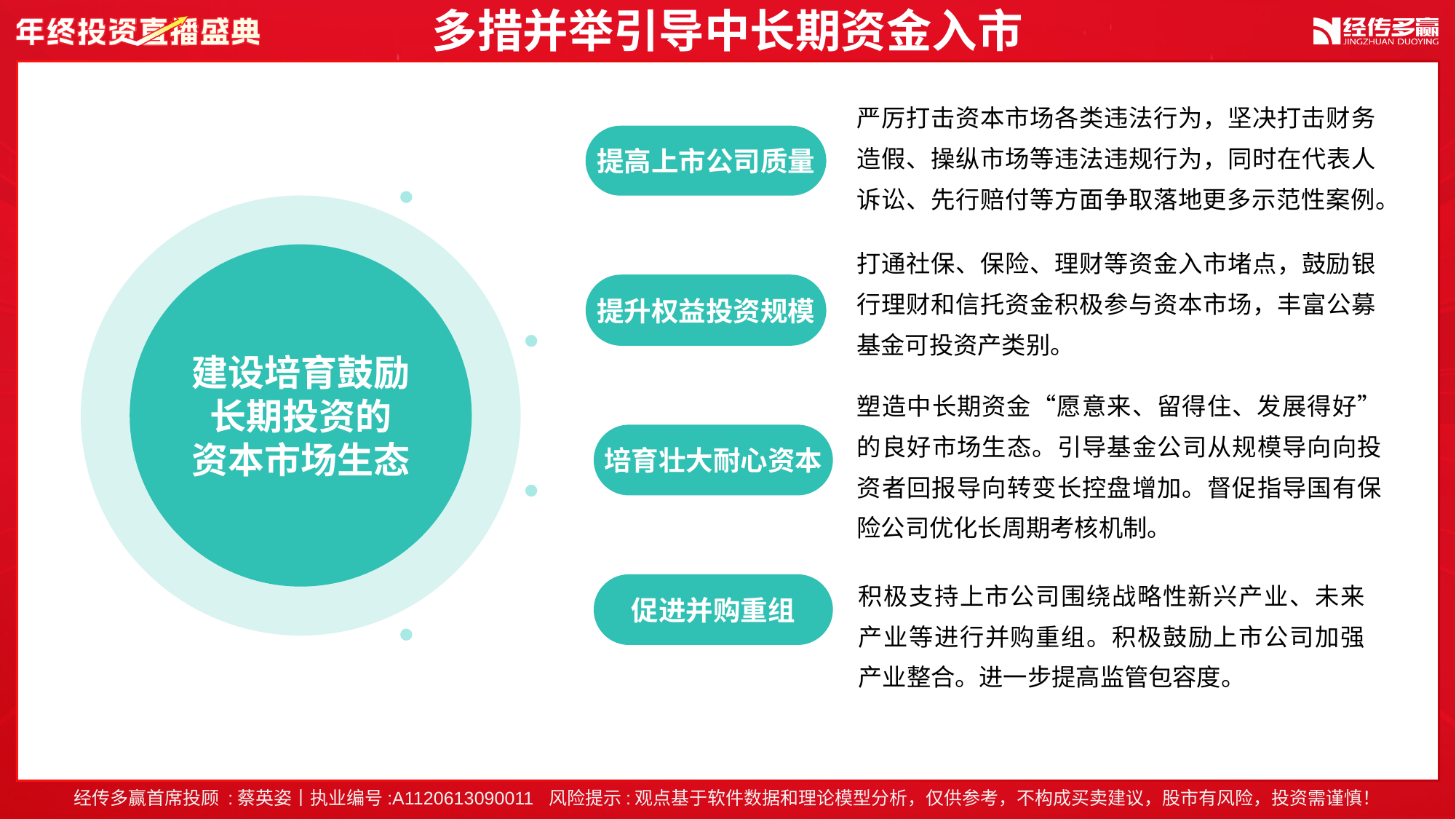

多措并举引导中长期资金入市
严厉打击资本市场各类违法行为，坚决打击财务造假、操纵市场等违法违规行为，同时在代表人诉讼、先行赔付等方面争取落地更多示范性案例。
提高上市公司质量

打通社保、保险、理财等资金入市堵点，鼓励银行理财和信托资金积极参与资本市场，丰富公募基金可投资产类别。
建设培育鼓励长期投资的
资本市场生态
提升权益投资规模

塑造中长期资金“愿意来、留得住、发展得好”的良好市场生态。引导基金公司从规模导向向投资者回报导向转变长控盘增加。督促指导国有保险公司优化长周期考核机制。
培育壮大耐心资本

积极支持上市公司围绕战略性新兴产业、未来产业等进行并购重组。积极鼓励上市公司加强产业整合。进一步提高监管包容度。
促进并购重组

经传多赢首席投顾 :蔡英姿丨执业编号:A1120613090011  风险提示:观点基于软件数据和理论模型分析，仅供参考，不构成买卖建议，股市有风险，投资需谨慎！